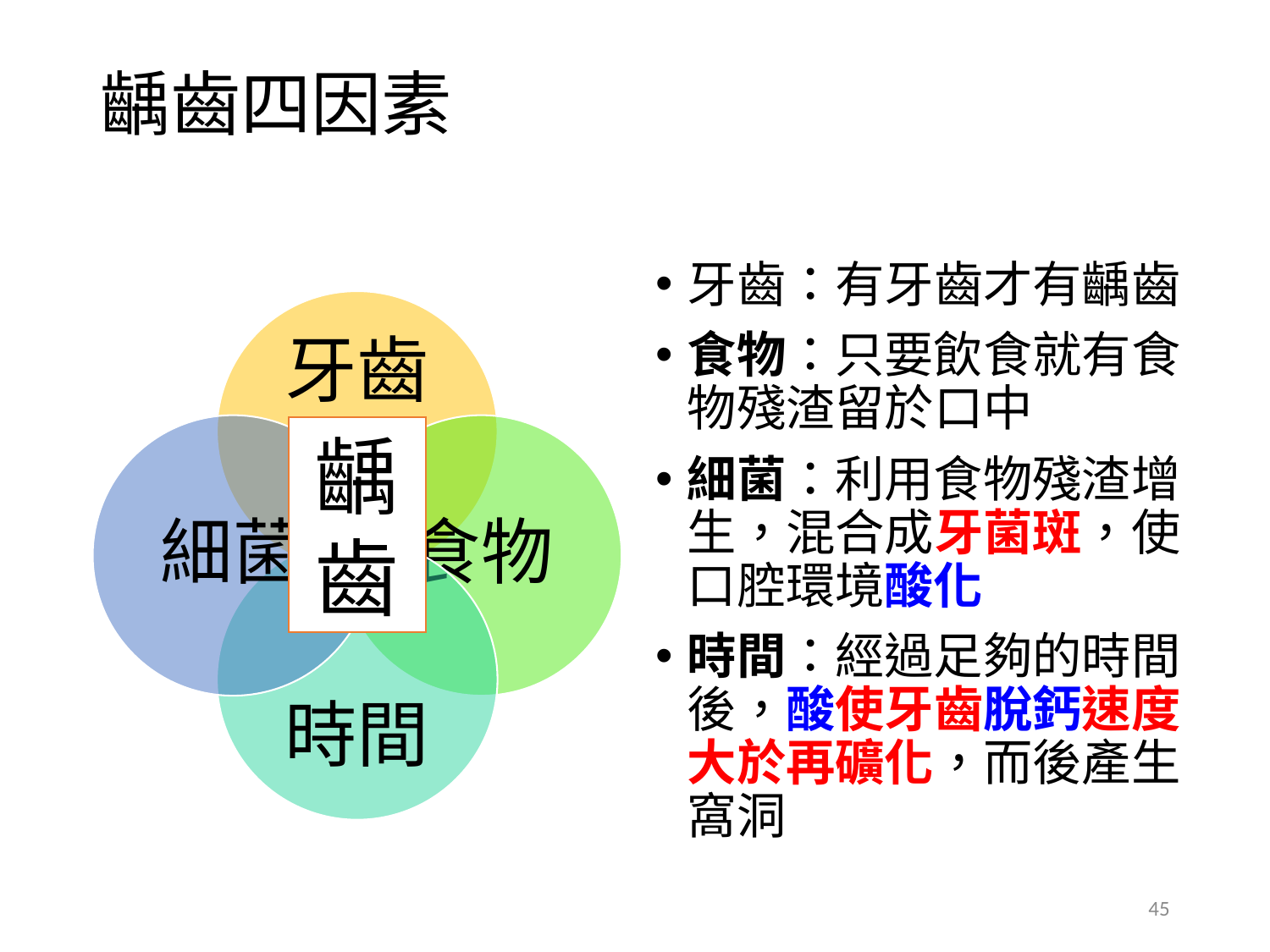

# 齲齒四因素
牙齒
食物
時間
細菌
牙齒：有牙齒才有齲齒
食物：只要飲食就有食物殘渣留於口中
細菌：利用食物殘渣增生，混合成牙菌斑，使口腔環境酸化
時間：經過足夠的時間後，酸使牙齒脫鈣速度大於再礦化，而後產生窩洞
齲齒
45